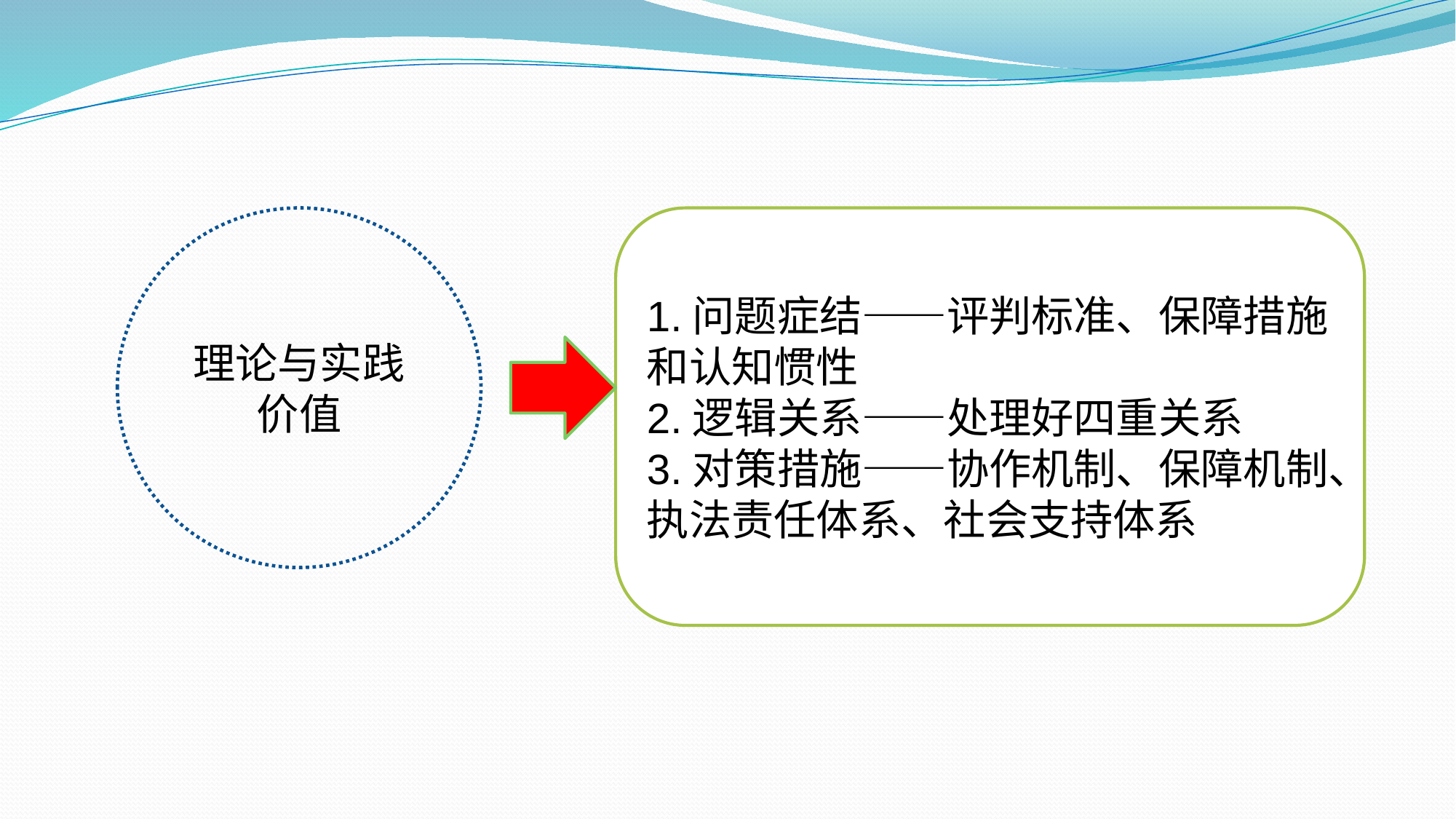

理论与实践
价值
1.问题症结——评判标准、保障措施和认知惯性
2.逻辑关系——处理好四重关系
3.对策措施——协作机制、保障机制、执法责任体系、社会支持体系